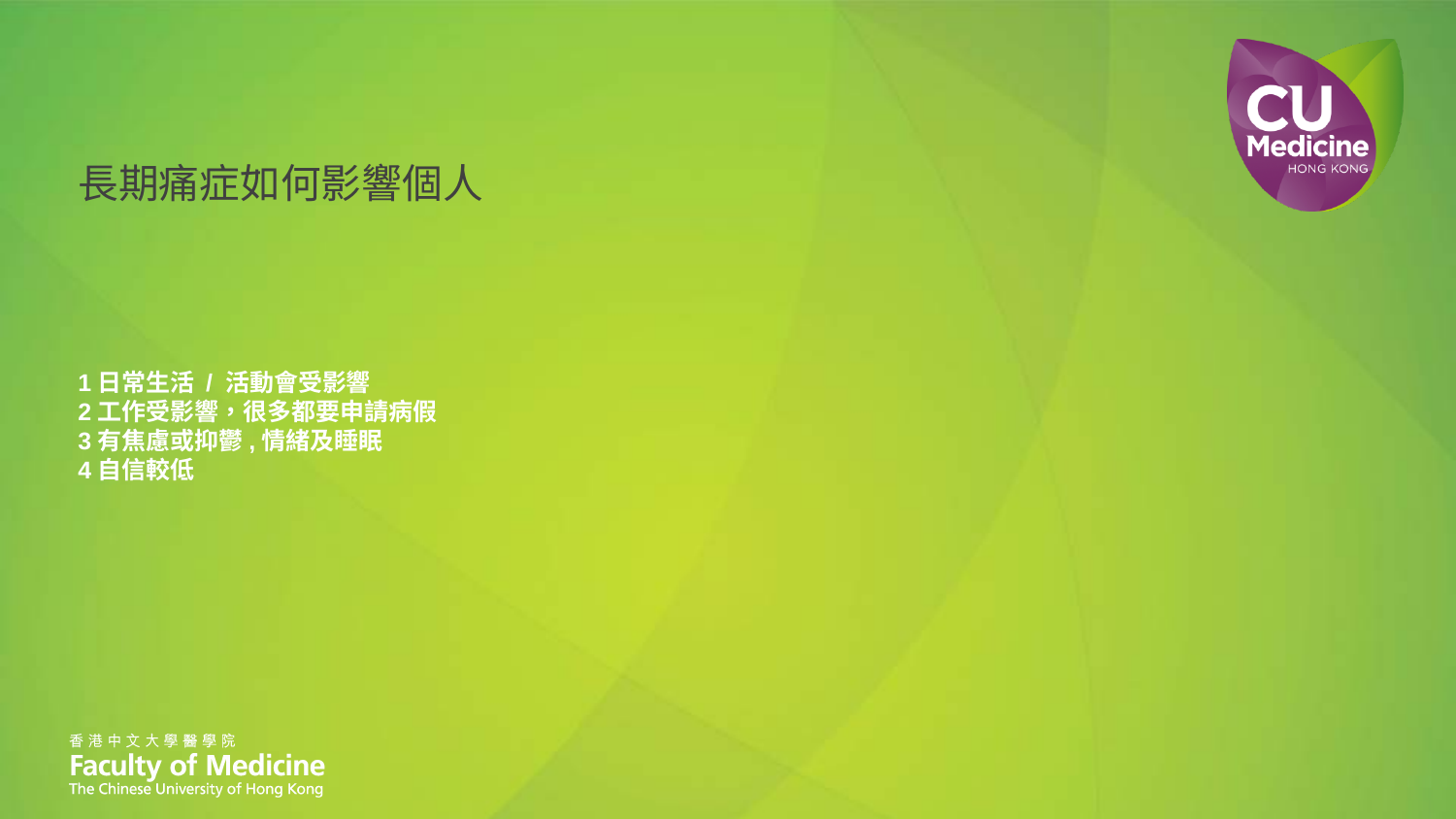

長期痛症如何影響個人
# 1日常生活 / 活動會受影響 2工作受影響，很多都要申請病假 3有焦慮或抑鬱,情緒及睡眠 4自信較低